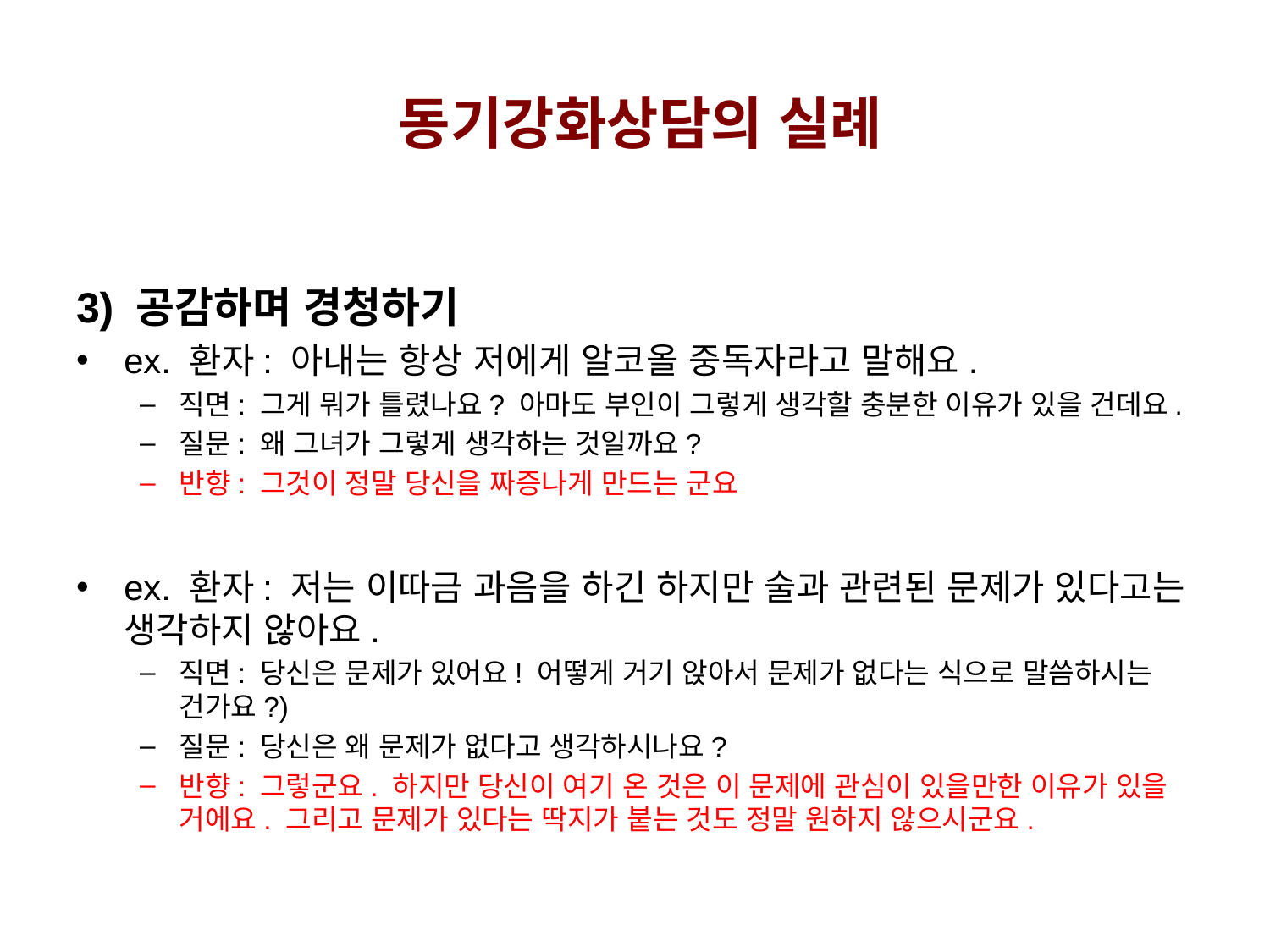

동기강화상담의 실례
3) 공감하며 경청하기
ex. 환자: 아내는 항상 저에게 알코올 중독자라고 말해요.
직면: 그게 뭐가 틀렸나요? 아마도 부인이 그렇게 생각할 충분한 이유가 있을 건데요.
질문: 왜 그녀가 그렇게 생각하는 것일까요?
반향: 그것이 정말 당신을 짜증나게 만드는 군요

ex. 환자: 저는 이따금 과음을 하긴 하지만 술과 관련된 문제가 있다고는 생각하지 않아요.
직면: 당신은 문제가 있어요! 어떻게 거기 앉아서 문제가 없다는 식으로 말씀하시는 건가요?)
질문: 당신은 왜 문제가 없다고 생각하시나요?
반향: 그렇군요. 하지만 당신이 여기 온 것은 이 문제에 관심이 있을만한 이유가 있을 거에요. 그리고 문제가 있다는 딱지가 붙는 것도 정말 원하지 않으시군요.